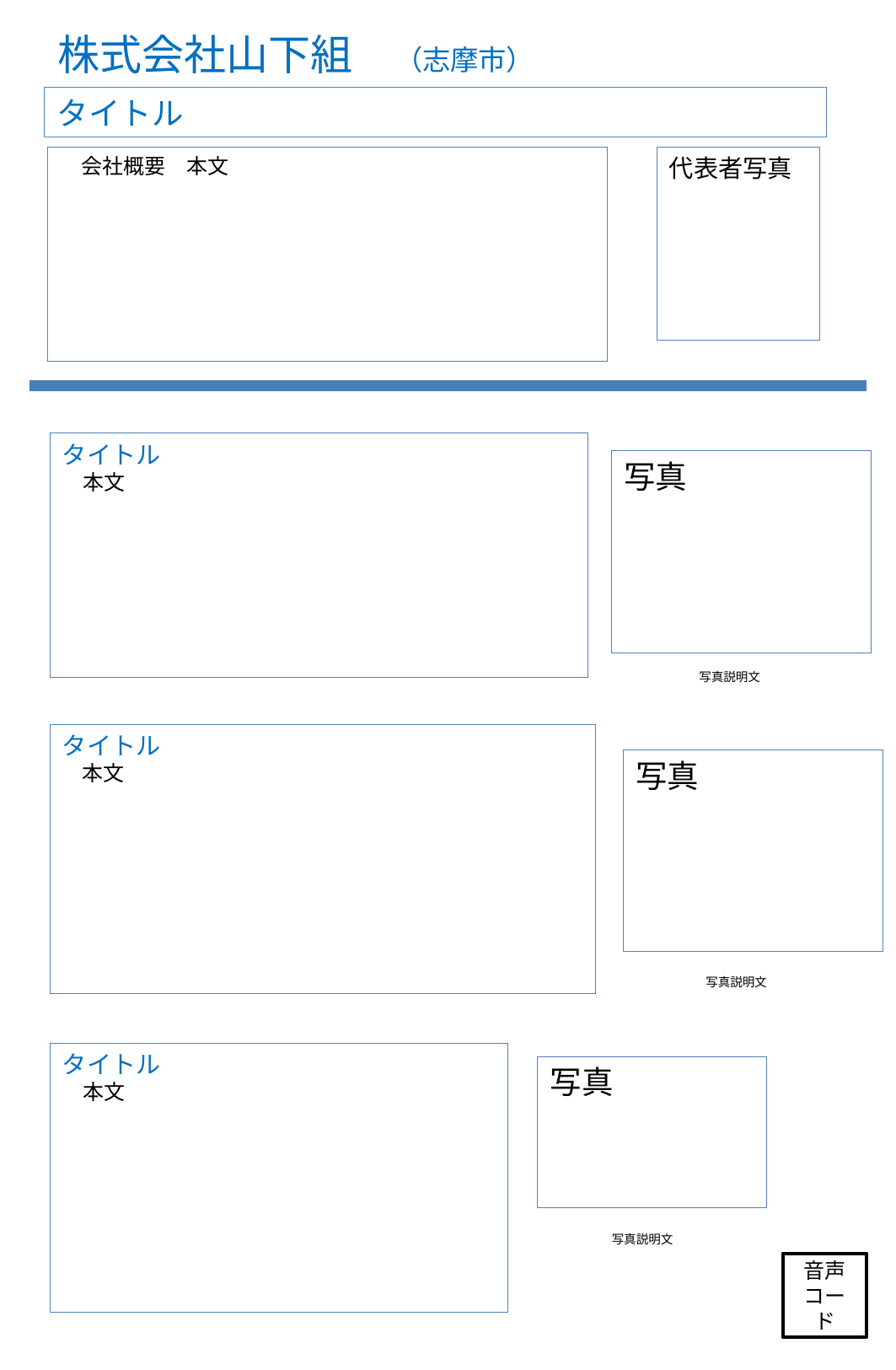

# 株式会社山下組　（志摩市）
タイトル
　会社概要　本文

代表者写真

タイトル
　本文

写真

写真説明文
タイトル
　本文

写真

写真説明文
タイトル
　本文

写真

写真説明文
音声コード